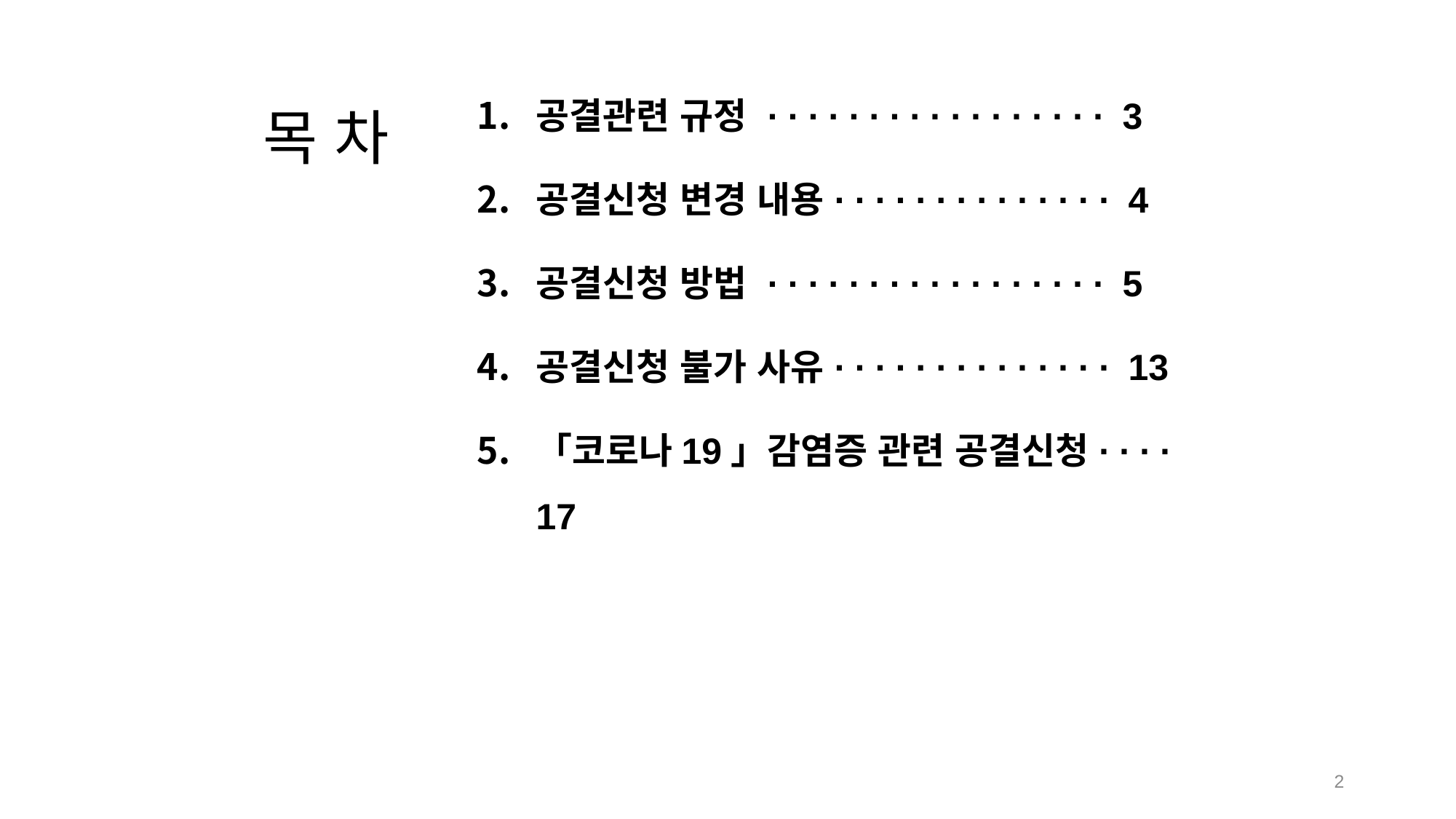

공결관련 규정  ∙ ∙ ∙ ∙ ∙ ∙ ∙ ∙ ∙ ∙ ∙ ∙ ∙ ∙ ∙ ∙ ∙ 3
공결신청 변경 내용 ∙ ∙ ∙ ∙ ∙ ∙ ∙ ∙ ∙ ∙ ∙ ∙ ∙ ∙ 4
공결신청 방법  ∙ ∙ ∙ ∙ ∙ ∙ ∙ ∙ ∙ ∙ ∙ ∙ ∙ ∙ ∙ ∙ ∙ 5
공결신청 불가 사유 ∙ ∙ ∙ ∙ ∙ ∙ ∙ ∙ ∙ ∙ ∙ ∙ ∙ ∙ 13
「코로나19」감염증 관련 공결신청 ∙ ∙ ∙ ∙ 17

# 목 차
2